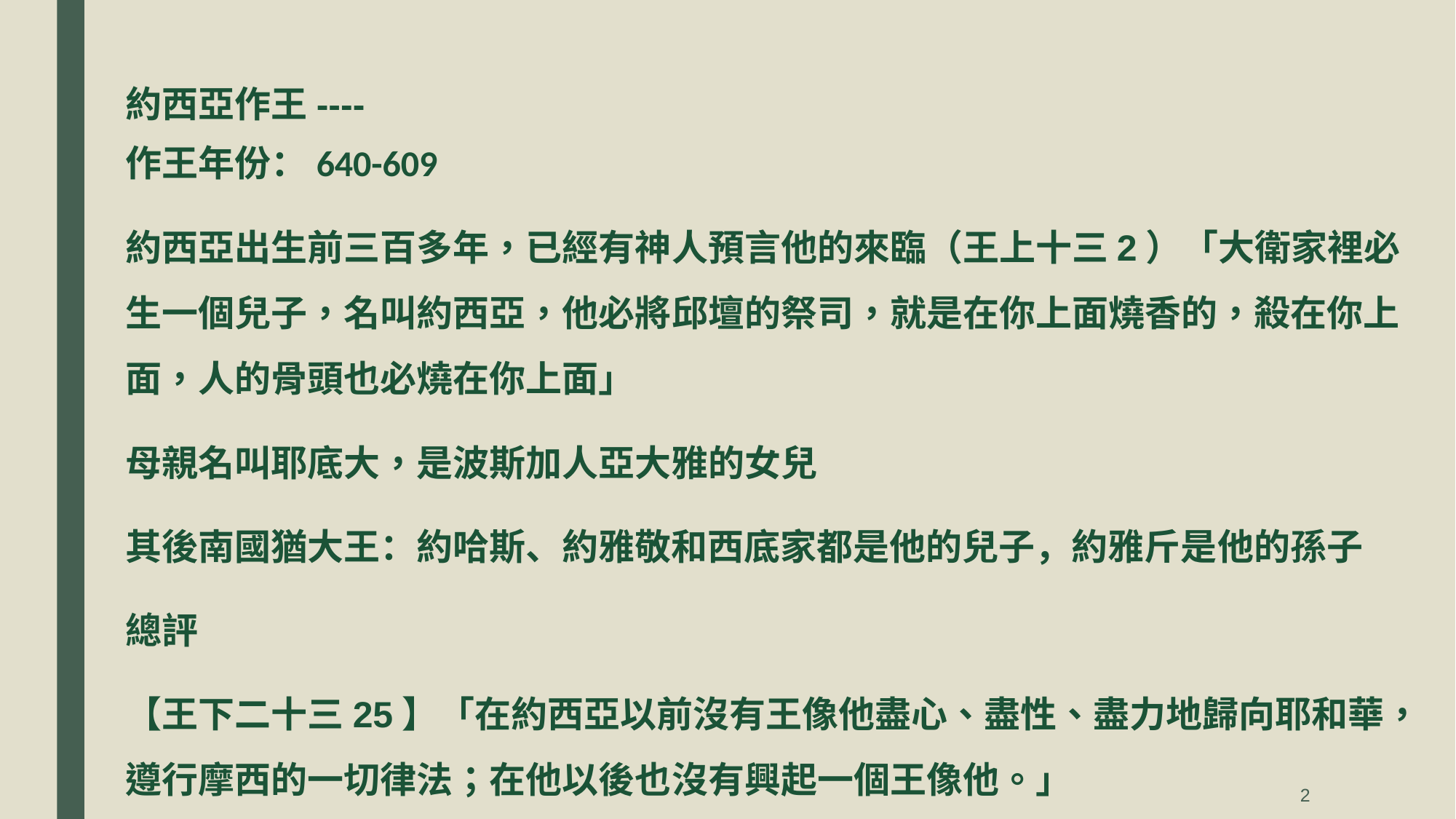

約西亞作王----
作王年份：640-609
約西亞出生前三百多年，已經有神人預言他的來臨（王上十三2）「大衛家裡必生一個兒子，名叫約西亞，他必將邱壇的祭司，就是在你上面燒香的，殺在你上面，人的骨頭也必燒在你上面」
母親名叫耶底大，是波斯加人亞大雅的女兒
其後南國猶大王：約哈斯、約雅敬​​和西底家都是他的兒子，約雅斤是他的孫子
總評
【王下二十三25】「在約西亞以前沒有王像他盡心、盡性、盡力地歸向耶和華，遵行摩西的一切律法；在他以後也沒有興起一個王像他。」

2